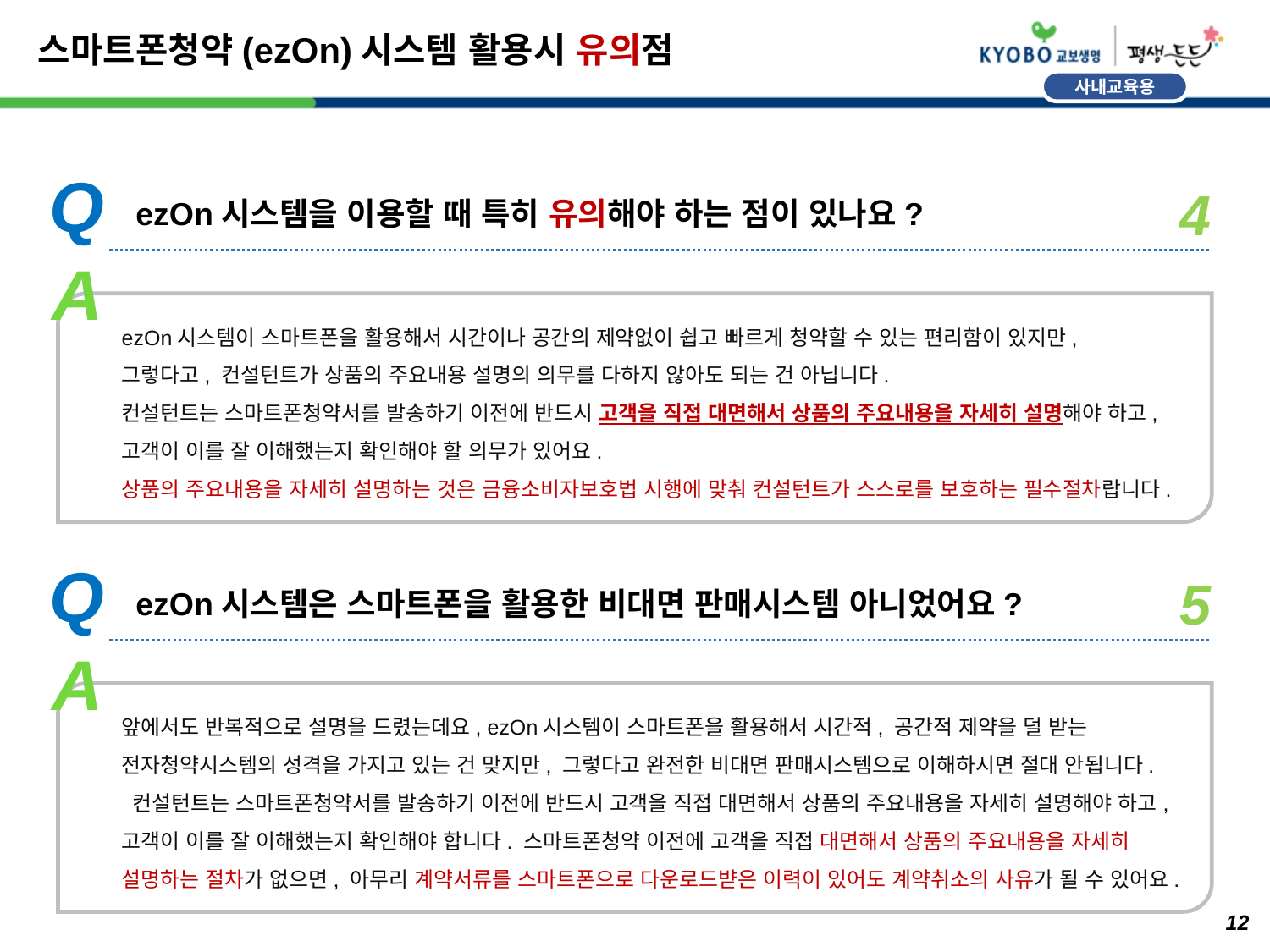

# 스마트폰청약(ezOn)시스템 활용시 유의점
Q
4
ezOn시스템을 이용할 때 특히 유의해야 하는 점이 있나요?
A

ezOn시스템이 스마트폰을 활용해서 시간이나 공간의 제약없이 쉽고 빠르게 청약할 수 있는 편리함이 있지만,
그렇다고, 컨설턴트가 상품의 주요내용 설명의 의무를 다하지 않아도 되는 건 아닙니다.
컨설턴트는 스마트폰청약서를 발송하기 이전에 반드시 고객을 직접 대면해서 상품의 주요내용을 자세히 설명해야 하고,
고객이 이를 잘 이해했는지 확인해야 할 의무가 있어요.
상품의 주요내용을 자세히 설명하는 것은 금융소비자보호법 시행에 맞춰 컨설턴트가 스스로를 보호하는 필수절차랍니다.
Q
5
ezOn시스템은 스마트폰을 활용한 비대면 판매시스템 아니었어요?
A

앞에서도 반복적으로 설명을 드렸는데요, ezOn시스템이 스마트폰을 활용해서 시간적, 공간적 제약을 덜 받는 전자청약시스템의 성격을 가지고 있는 건 맞지만, 그렇다고 완전한 비대면 판매시스템으로 이해하시면 절대 안됩니다.
 컨설턴트는 스마트폰청약서를 발송하기 이전에 반드시 고객을 직접 대면해서 상품의 주요내용을 자세히 설명해야 하고,
고객이 이를 잘 이해했는지 확인해야 합니다. 스마트폰청약 이전에 고객을 직접 대면해서 상품의 주요내용을 자세히 설명하는 절차가 없으면, 아무리 계약서류를 스마트폰으로 다운로드뱓은 이력이 있어도 계약취소의 사유가 될 수 있어요.